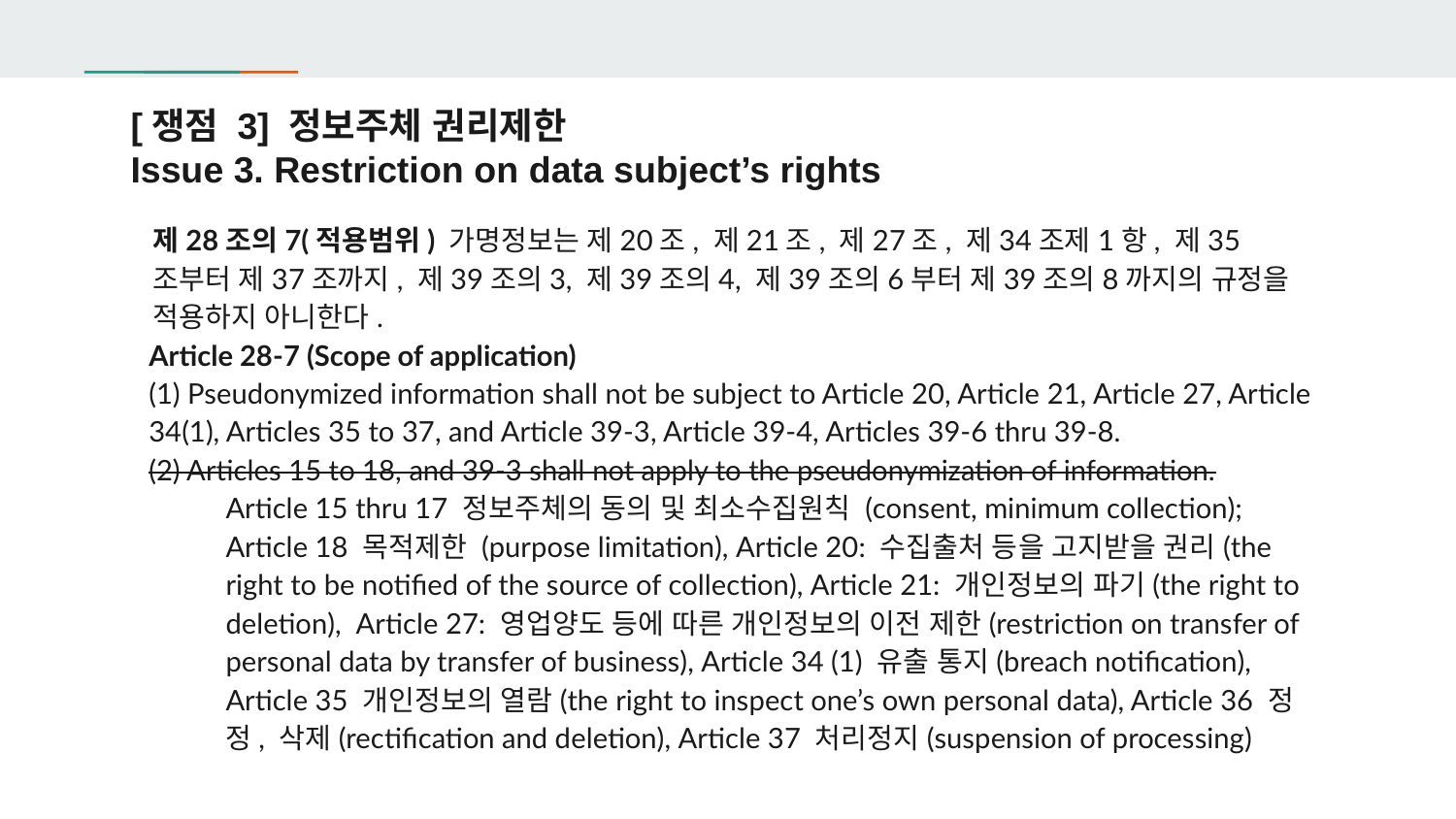

# [쟁점 3] 정보주체 권리제한 Issue 3. Restriction on data subject’s rights
제28조의7(적용범위) 가명정보는 제20조, 제21조, 제27조, 제34조제1항, 제35조부터 제37조까지, 제39조의3, 제39조의4, 제39조의6부터 제39조의8까지의 규정을 적용하지 아니한다.
Article 28-7 (Scope of application)
(1) Pseudonymized information shall not be subject to Article 20, Article 21, Article 27, Article 34(1), Articles 35 to 37, and Article 39-3, Article 39-4, Articles 39-6 thru 39-8.
(2) Articles 15 to 18, and 39-3 shall not apply to the pseudonymization of information.
Article 15 thru 17 정보주체의 동의 및 최소수집원칙 (consent, minimum collection); Article 18 목적제한 (purpose limitation), Article 20: 수집출처 등을 고지받을 권리(the right to be notified of the source of collection), Article 21: 개인정보의 파기(the right to deletion),  Article 27: 영업양도 등에 따른 개인정보의 이전 제한(restriction on transfer of personal data by transfer of business), Article 34 (1) 유출 통지(breach notification), Article 35 개인정보의 열람(the right to inspect one’s own personal data), Article 36 정정, 삭제(rectification and deletion), Article 37 처리정지(suspension of processing)